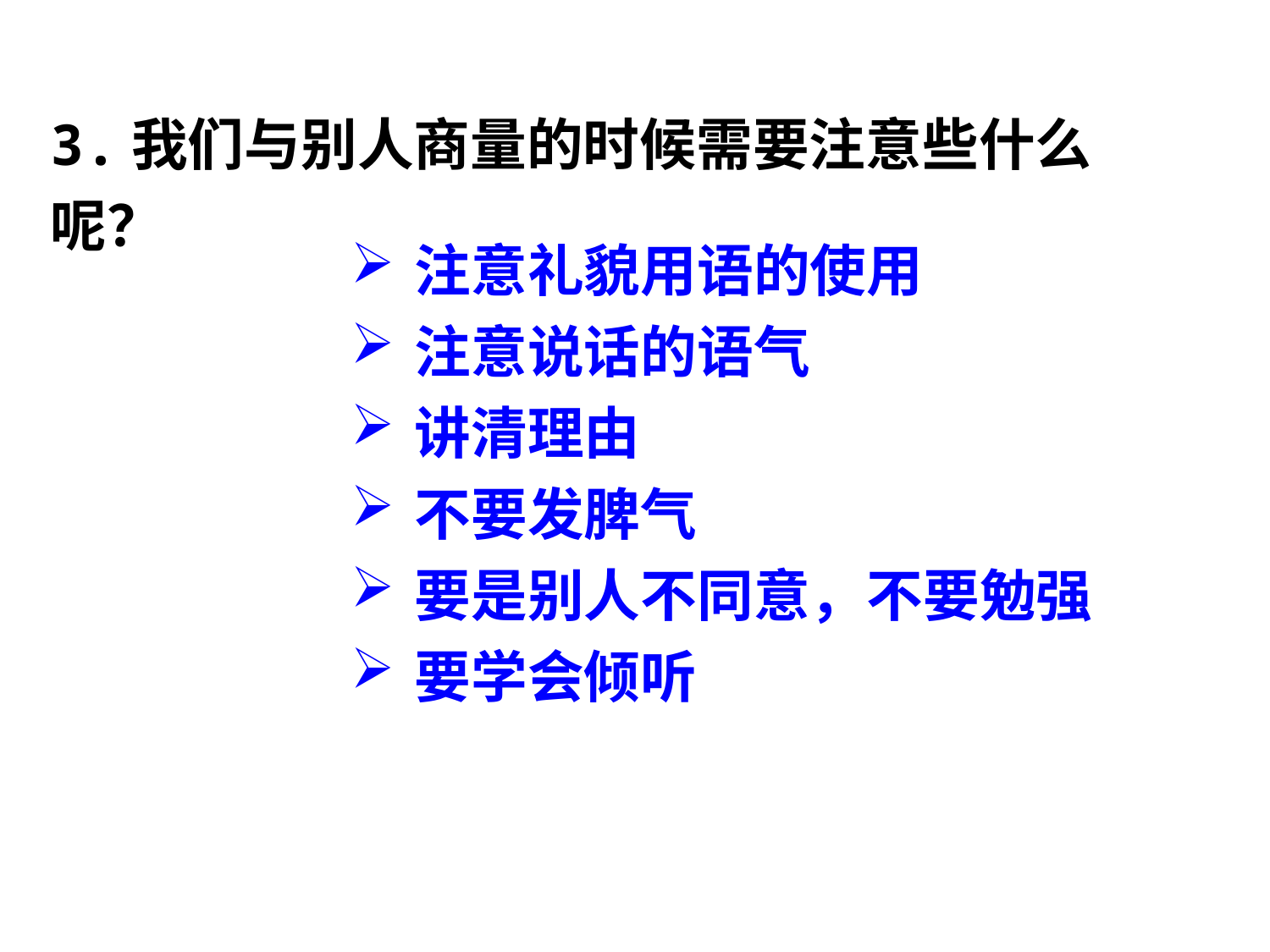

3.我们与别人商量的时候需要注意些什么呢？
注意礼貌用语的使用
注意说话的语气
讲清理由
不要发脾气
要是别人不同意，不要勉强
要学会倾听